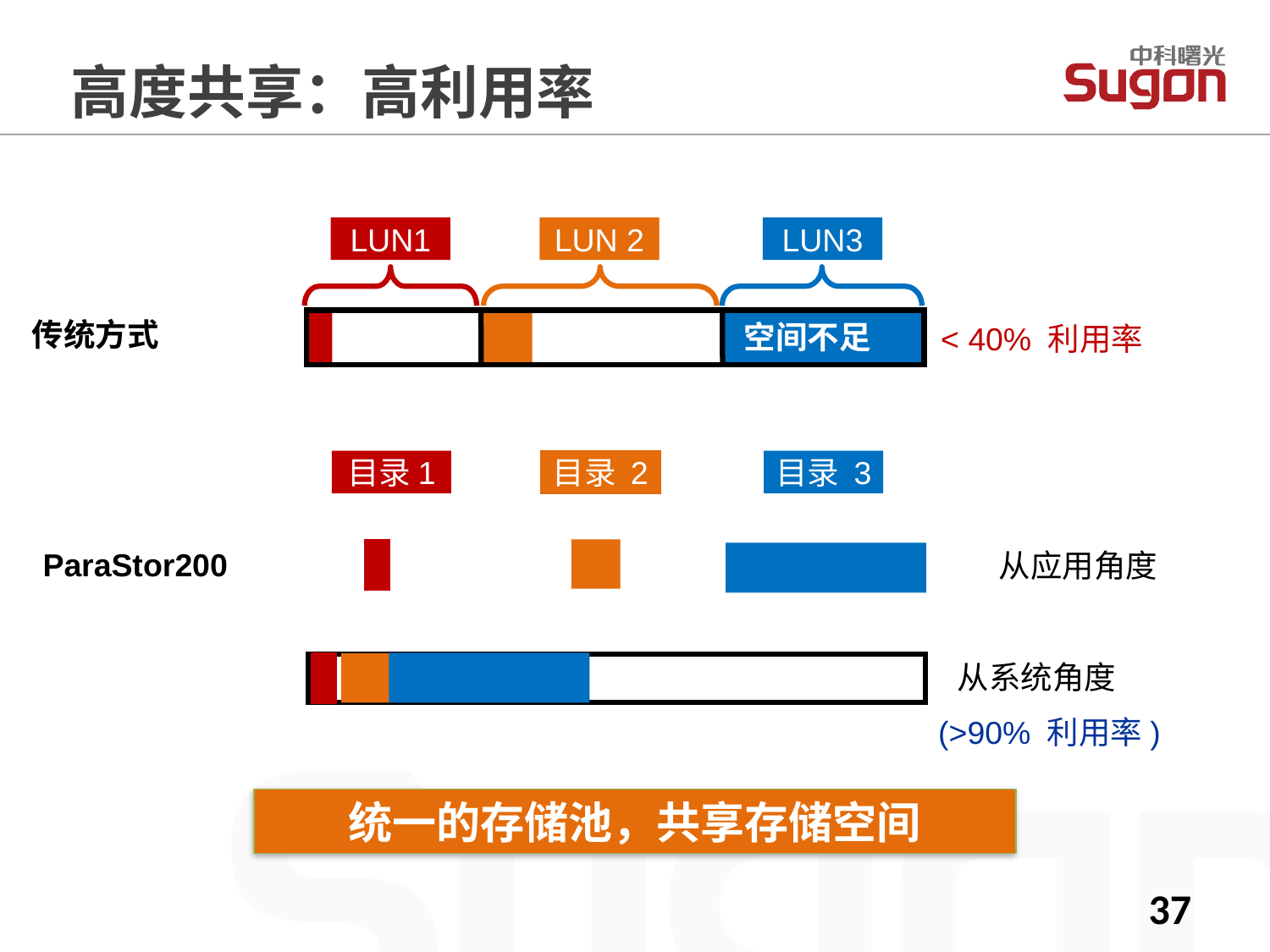

高度共享：高利用率

LUN1
LUN 2
LUN3

waste
传统方式

空间不足

waste
< 40% 利用率
目录1
目录 2
目录 3
ParaStor200
从应用角度

从系统角度

(>90% 利用率)
统一的存储池，共享存储空间